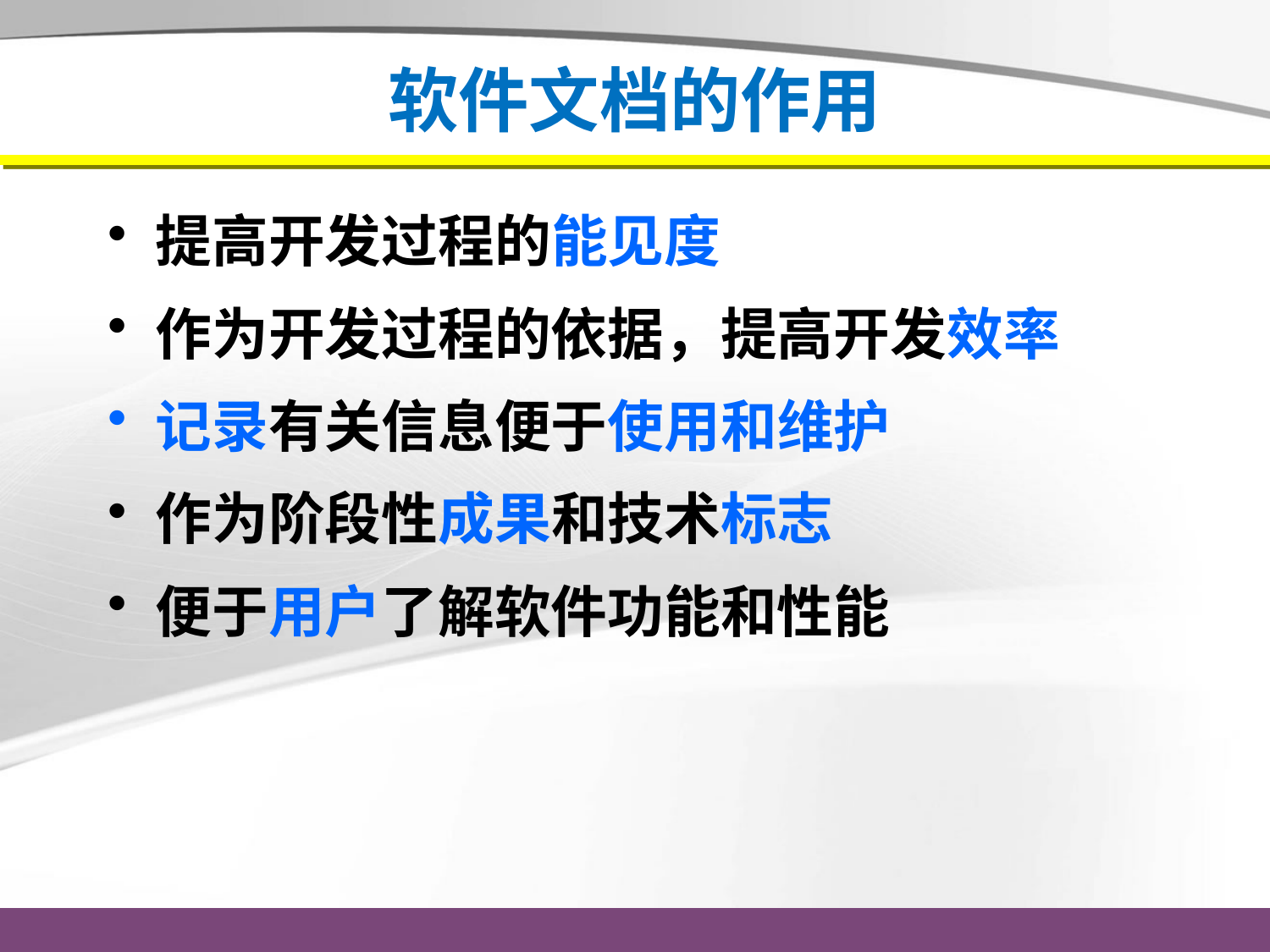

# 软件文档的作用
提高开发过程的能见度
作为开发过程的依据，提高开发效率
记录有关信息便于使用和维护
作为阶段性成果和技术标志
便于用户了解软件功能和性能